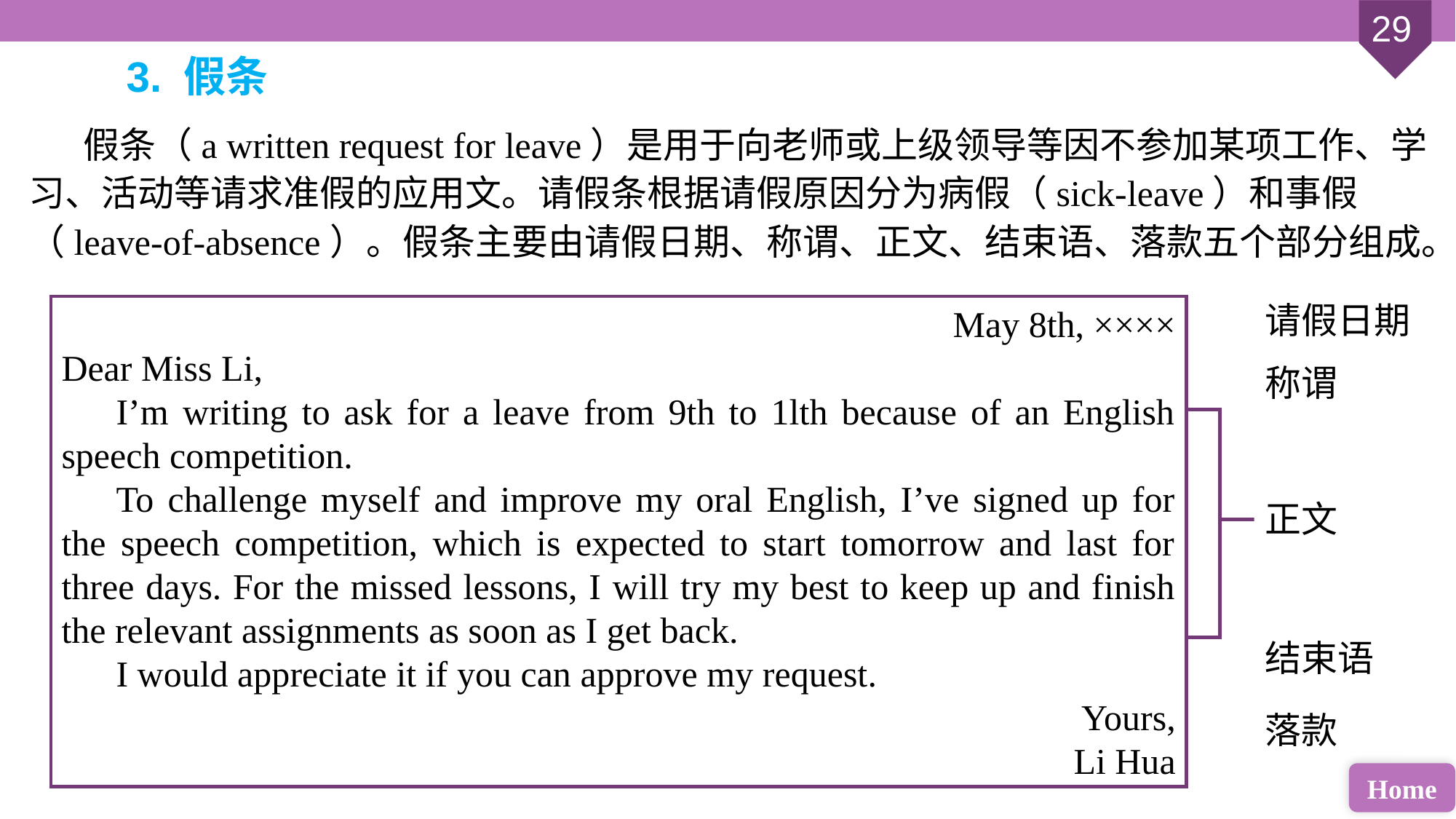

3. 假条

假条（a written request for leave）是用于向老师或上级领导等因不参加某项工作、学习、活动等请求准假的应用文。请假条根据请假原因分为病假（sick-leave）和事假（leave-of-absence）。假条主要由请假日期、称谓、正文、结束语、落款五个部分组成。
请假日期
May 8th, ××××
Dear Miss Li,
I’m writing to ask for a leave from 9th to 1lth because of an English speech competition.
To challenge myself and improve my oral English, I’ve signed up for the speech competition, which is expected to start tomorrow and last for three days. For the missed lessons, I will try my best to keep up and finish the relevant assignments as soon as I get back.
I would appreciate it if you can approve my request.
Yours,
Li Hua
称谓

正文

结束语

落款